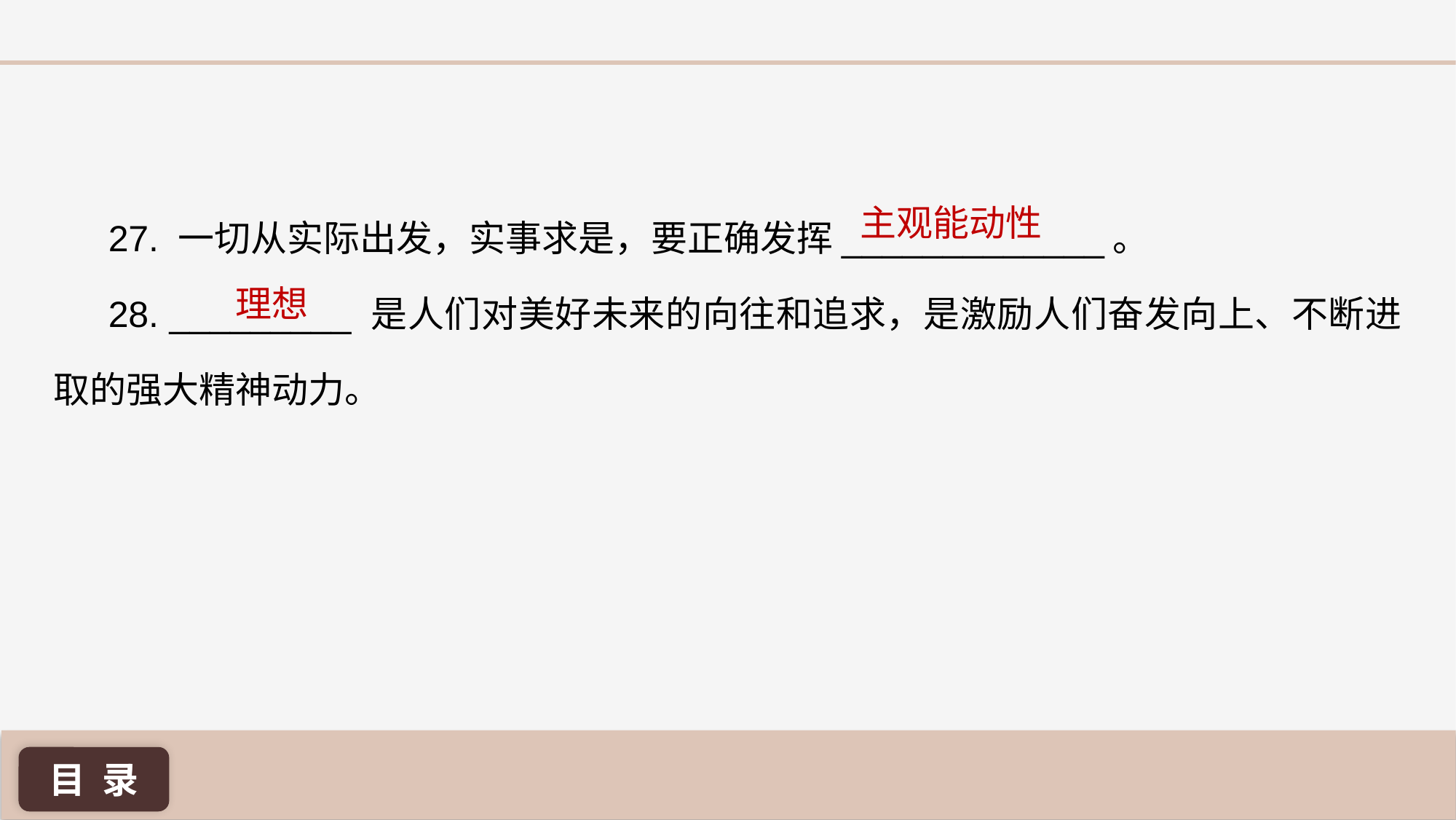

27. 一切从实际出发，实事求是，要正确发挥_____________。
28. _________ 是人们对美好未来的向往和追求，是激励人们奋发向上、不断进取的强大精神动力。
主观能动性
理想